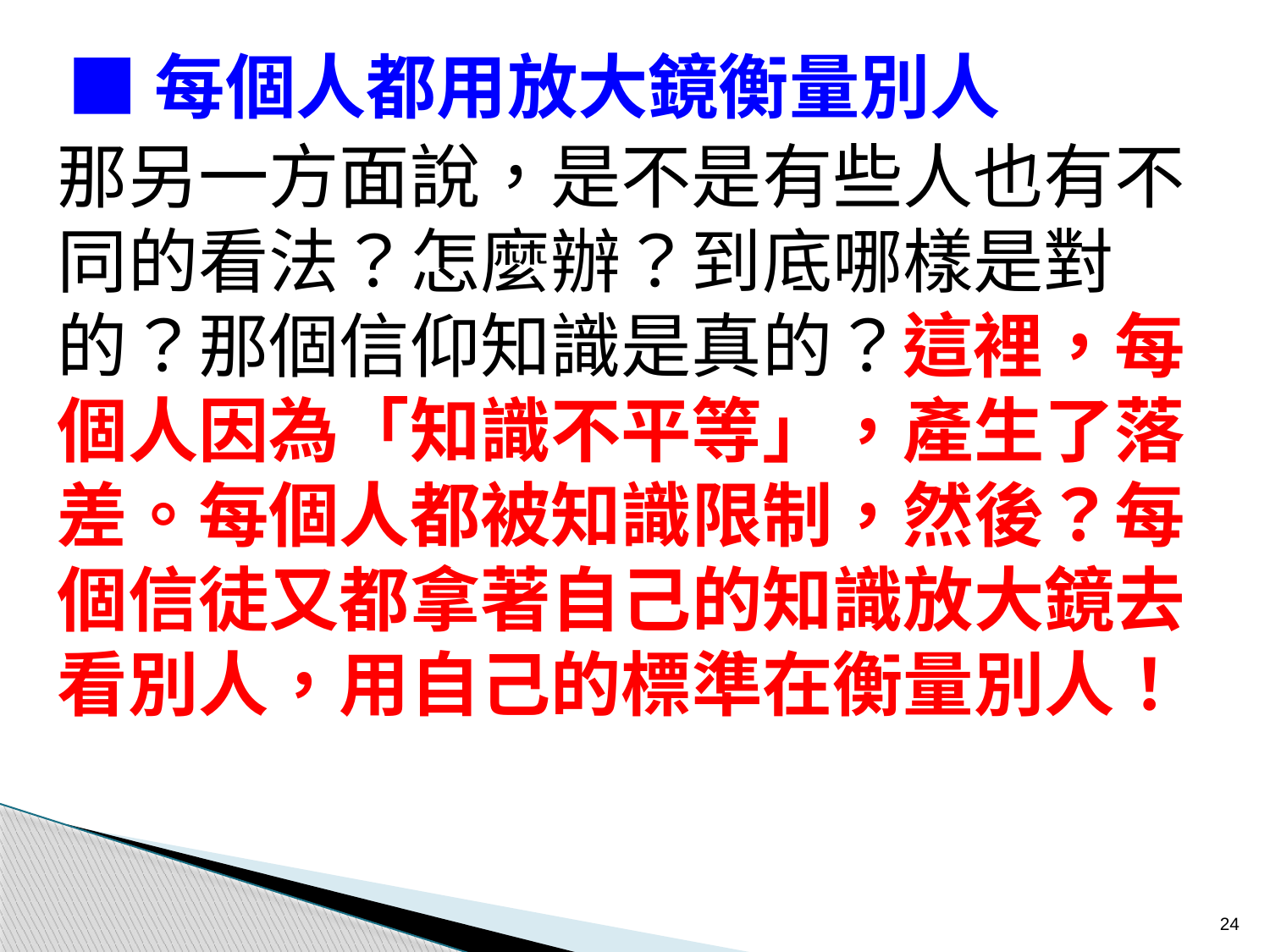

■每個人都用放大鏡衡量別人
那另一方面說，是不是有些人也有不同的看法？怎麼辦？到底哪樣是對的？那個信仰知識是真的？這裡，每個人因為「知識不平等」，產生了落差。每個人都被知識限制，然後？每個信徒又都拿著自己的知識放大鏡去看別人，用自己的標準在衡量別人！
24